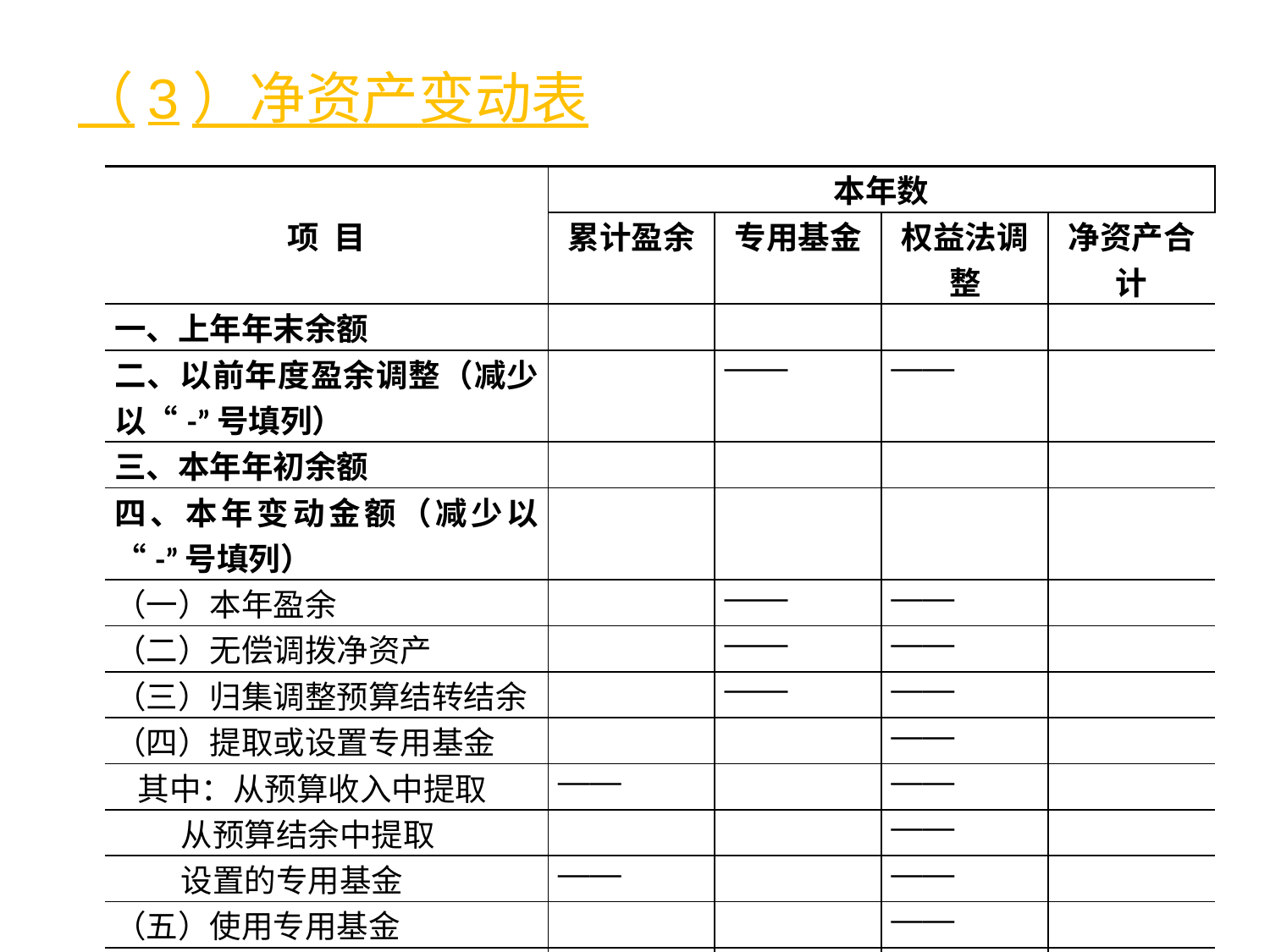

（3）净资产变动表
| 项 目 | 本年数 |  |  |  |
| --- | --- | --- | --- | --- |
|  | 累计盈余 | 专用基金 | 权益法调整 | 净资产合计 |
| 一、上年年末余额 |  |  |  |  |
| 二、以前年度盈余调整（减少以“-”号填列） |  | —— | —— |  |
| 三、本年年初余额 |  |  |  |  |
| 四、本年变动金额（减少以“-”号填列） |  |  |  |  |
| （一）本年盈余 |  | —— | —— |  |
| （二）无偿调拨净资产 |  | —— | —— |  |
| （三）归集调整预算结转结余 |  | —— | —— |  |
| （四）提取或设置专用基金 |  |  | —— |  |
| 其中：从预算收入中提取 | —— |  | —— |  |
| 从预算结余中提取 |  |  | —— |  |
| 设置的专用基金 | —— |  | —— |  |
| （五）使用专用基金 |  |  | —— |  |
| （六）权益法调整 | —— | —— |  |  |
| 五、本年年末余额 |  |  |  |  |
199